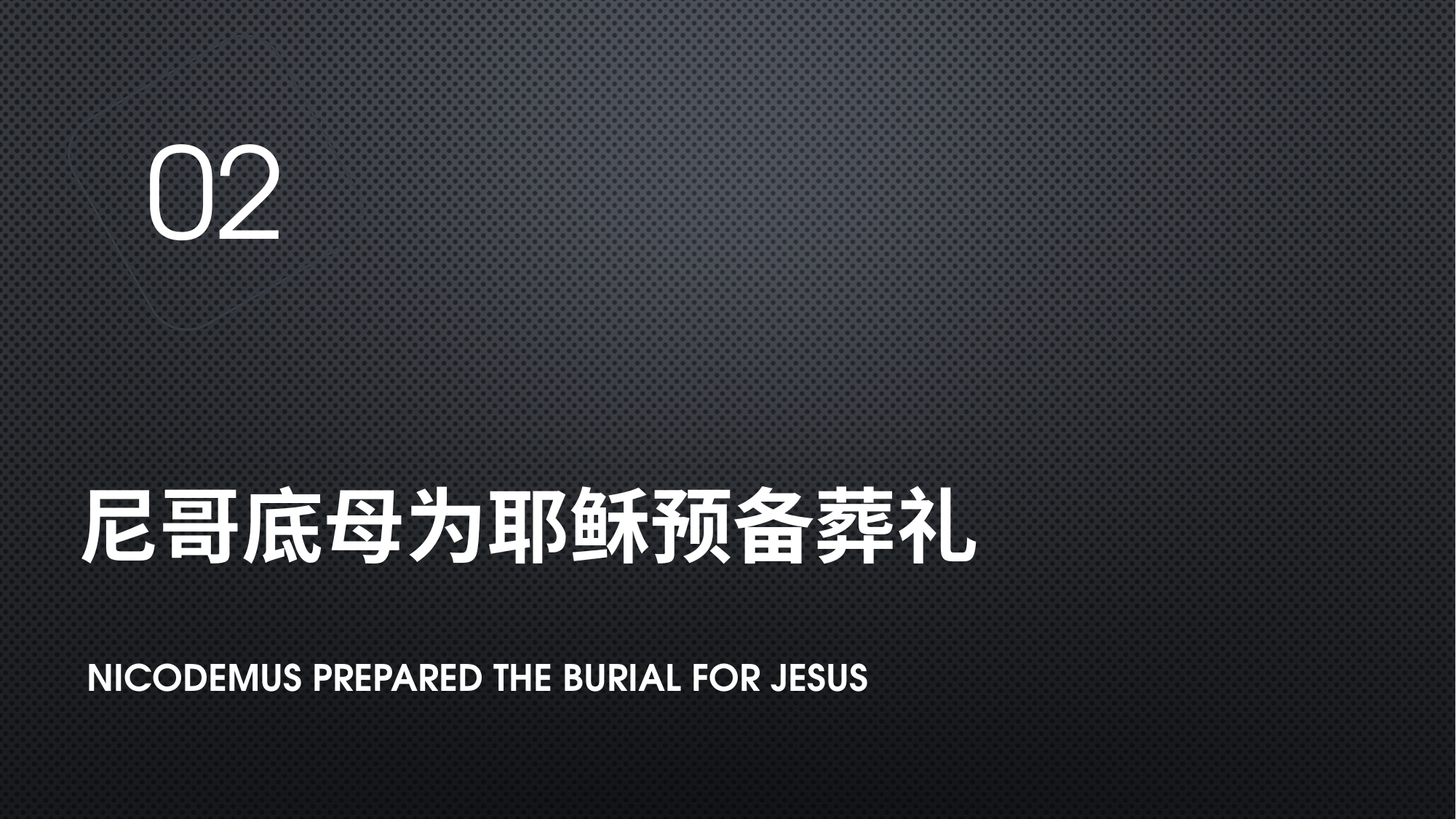

02
# 尼哥底母为耶稣预备葬礼
Nicodemus prepared the burial for Jesus